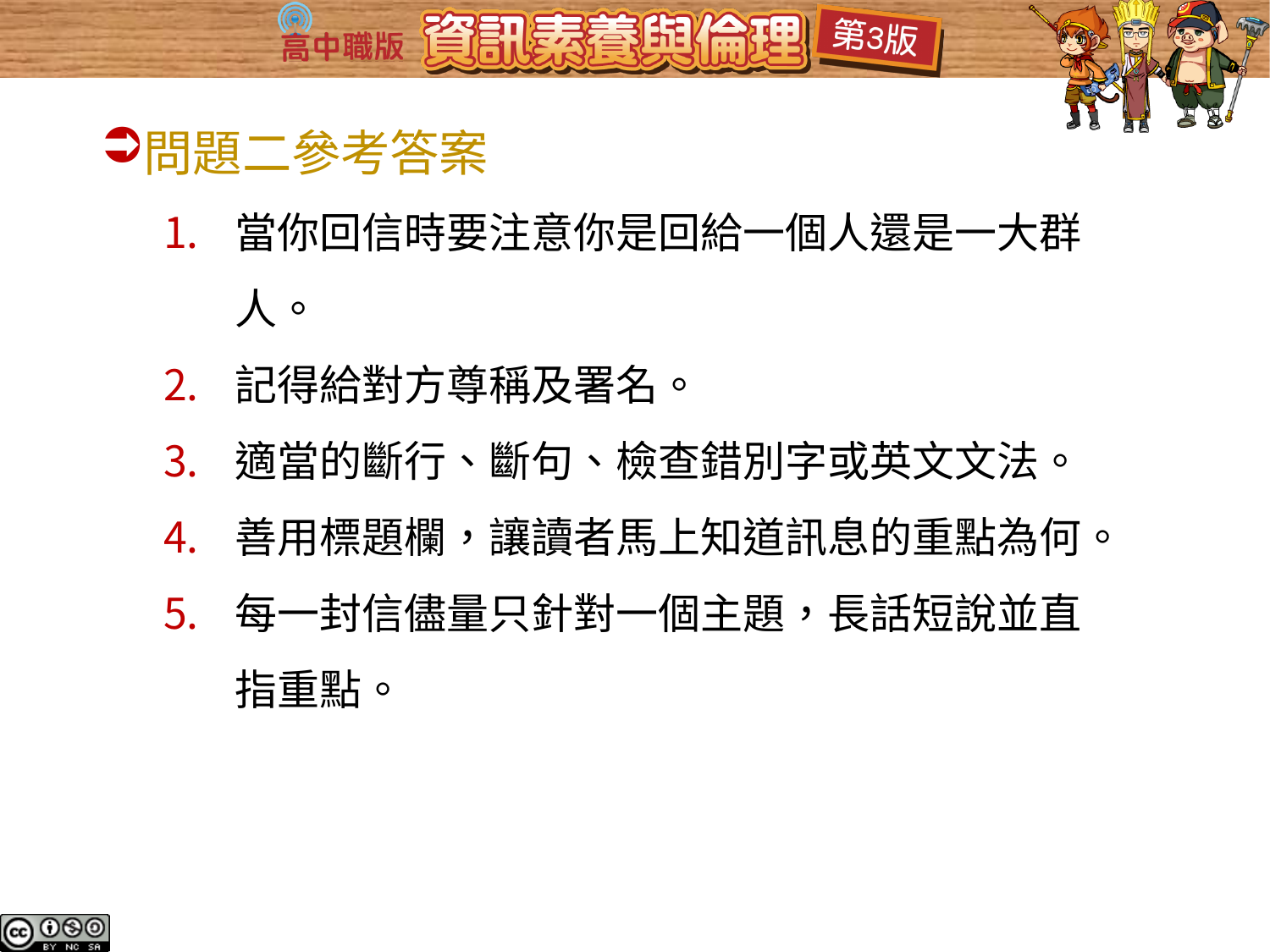

問題二參考答案
當你回信時要注意你是回給一個人還是一大群人。
記得給對方尊稱及署名。
適當的斷行、斷句、檢查錯別字或英文文法。
善用標題欄，讓讀者馬上知道訊息的重點為何。
每一封信儘量只針對一個主題，長話短說並直指重點。